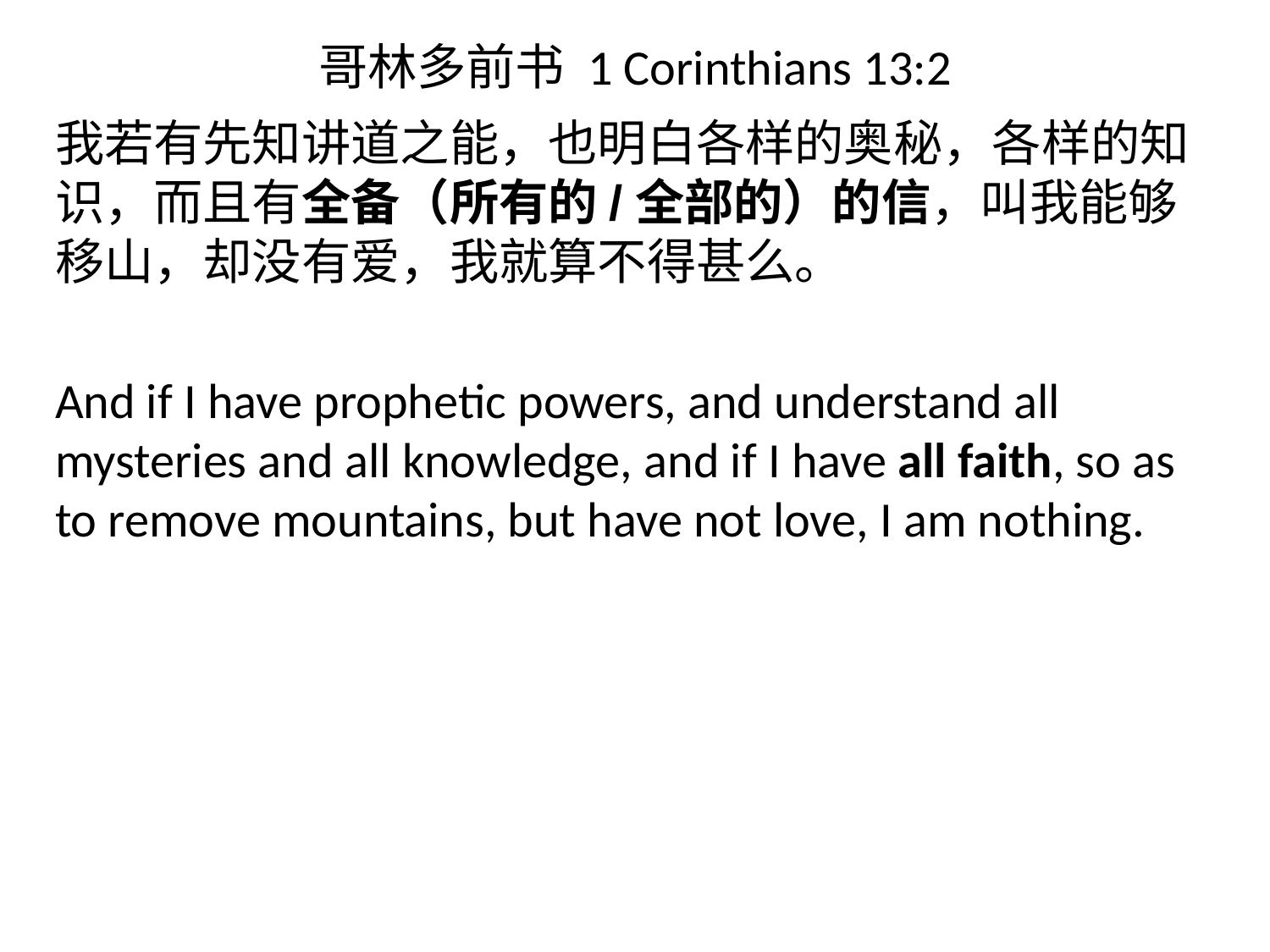

# 哥林多前书 1 Corinthians 13:2
我若有先知讲道之能，也明白各样的奥秘，各样的知识，而且有全备（所有的/全部的）的信，叫我能够移山，却没有爱，我就算不得甚么。

And if I have prophetic powers, and understand all mysteries and all knowledge, and if I have all faith, so as to remove mountains, but have not love, I am nothing.